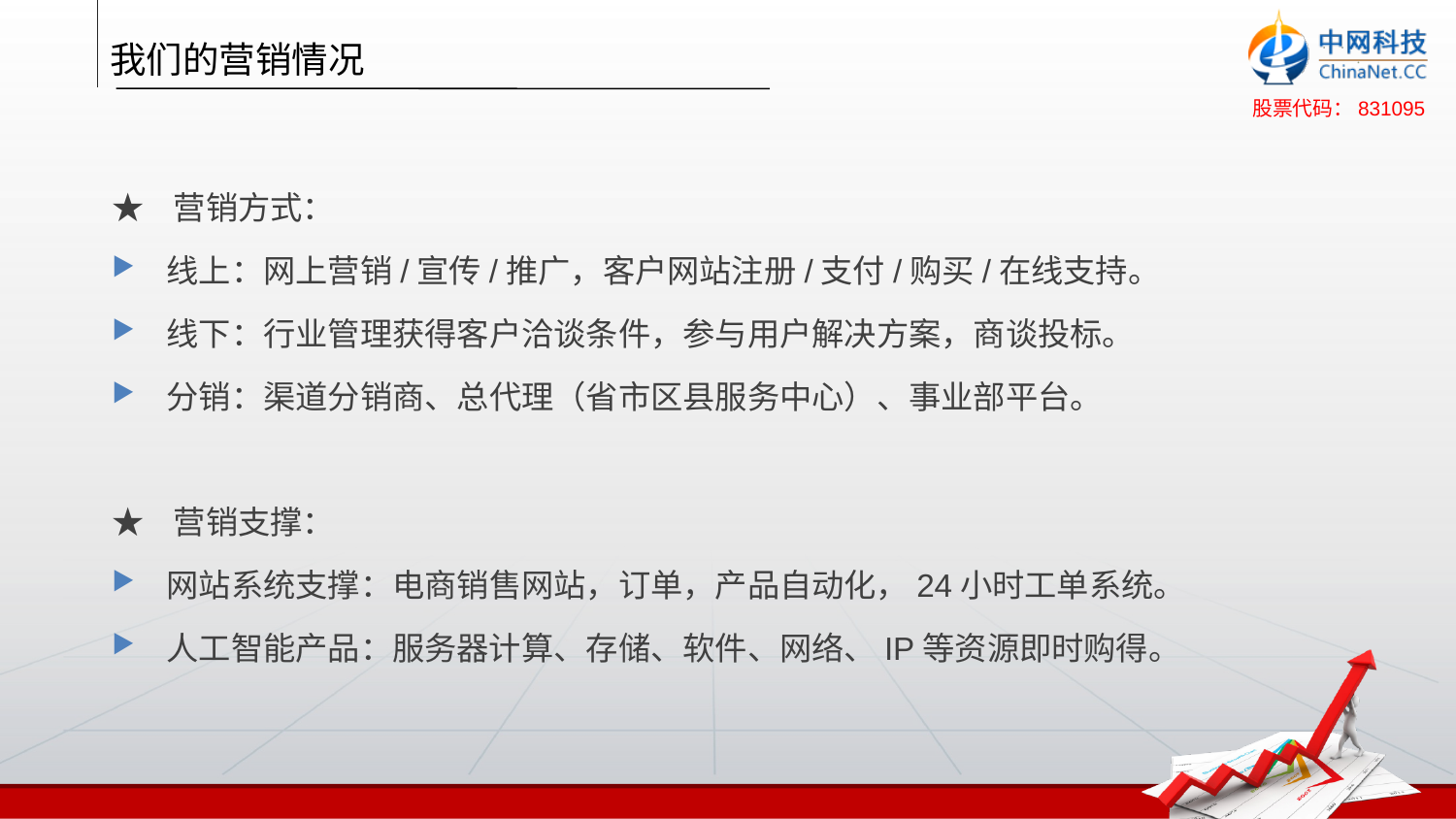

我们的营销情况

★   营销方式：
线上：网上营销/宣传/推广，客户网站注册/支付/购买/在线支持。
线下：行业管理获得客户洽谈条件，参与用户解决方案，商谈投标。
分销：渠道分销商、总代理（省市区县服务中心）、事业部平台。

★   营销支撑：
网站系统支撑：电商销售网站，订单，产品自动化，24小时工单系统。
人工智能产品：服务器计算、存储、软件、网络、IP等资源即时购得。